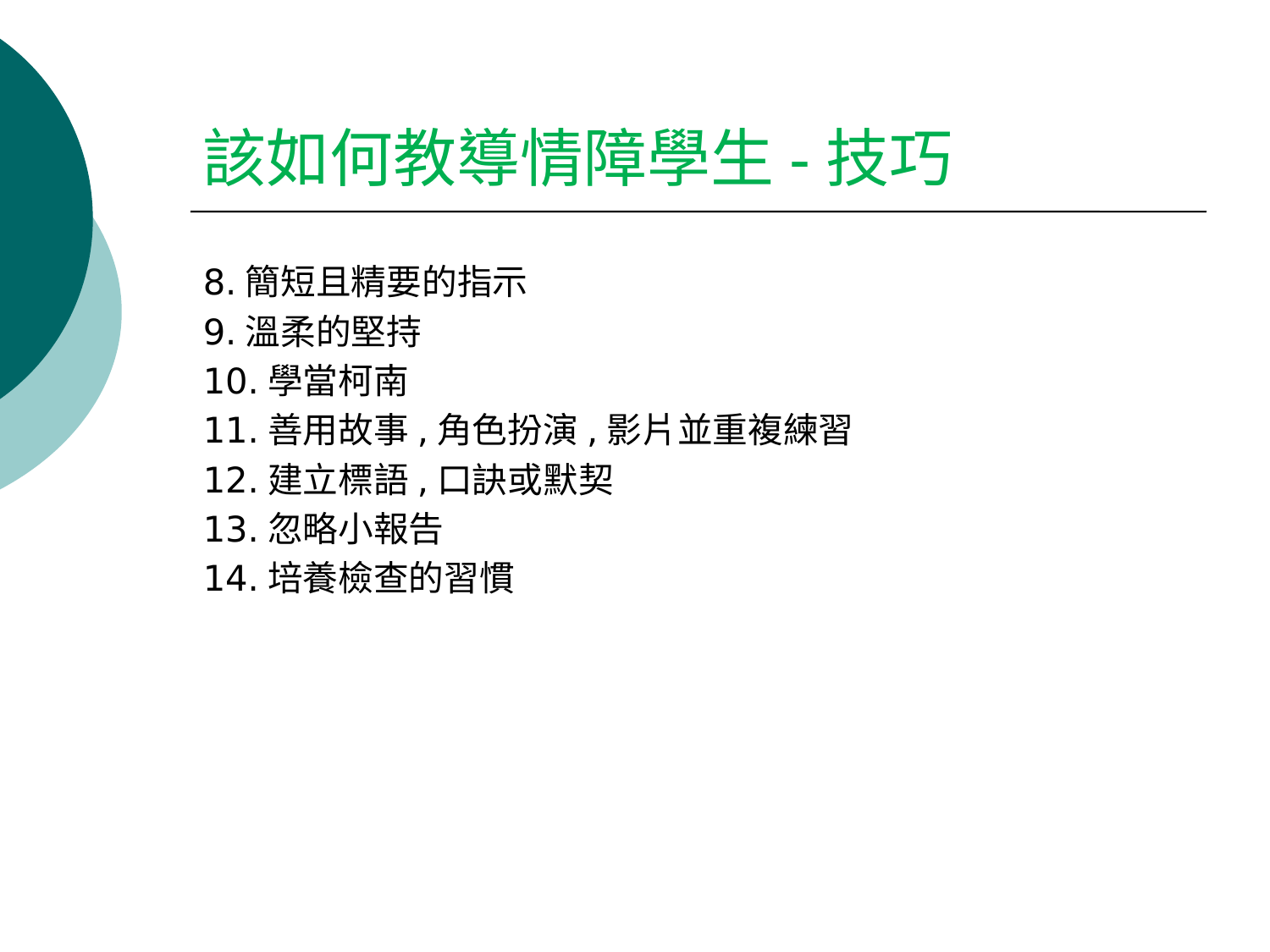

# 該如何教導情障學生-技巧
8.簡短且精要的指示
9.溫柔的堅持
10.學當柯南
11.善用故事,角色扮演,影片並重複練習
12.建立標語,口訣或默契
13.忽略小報告
14.培養檢查的習慣